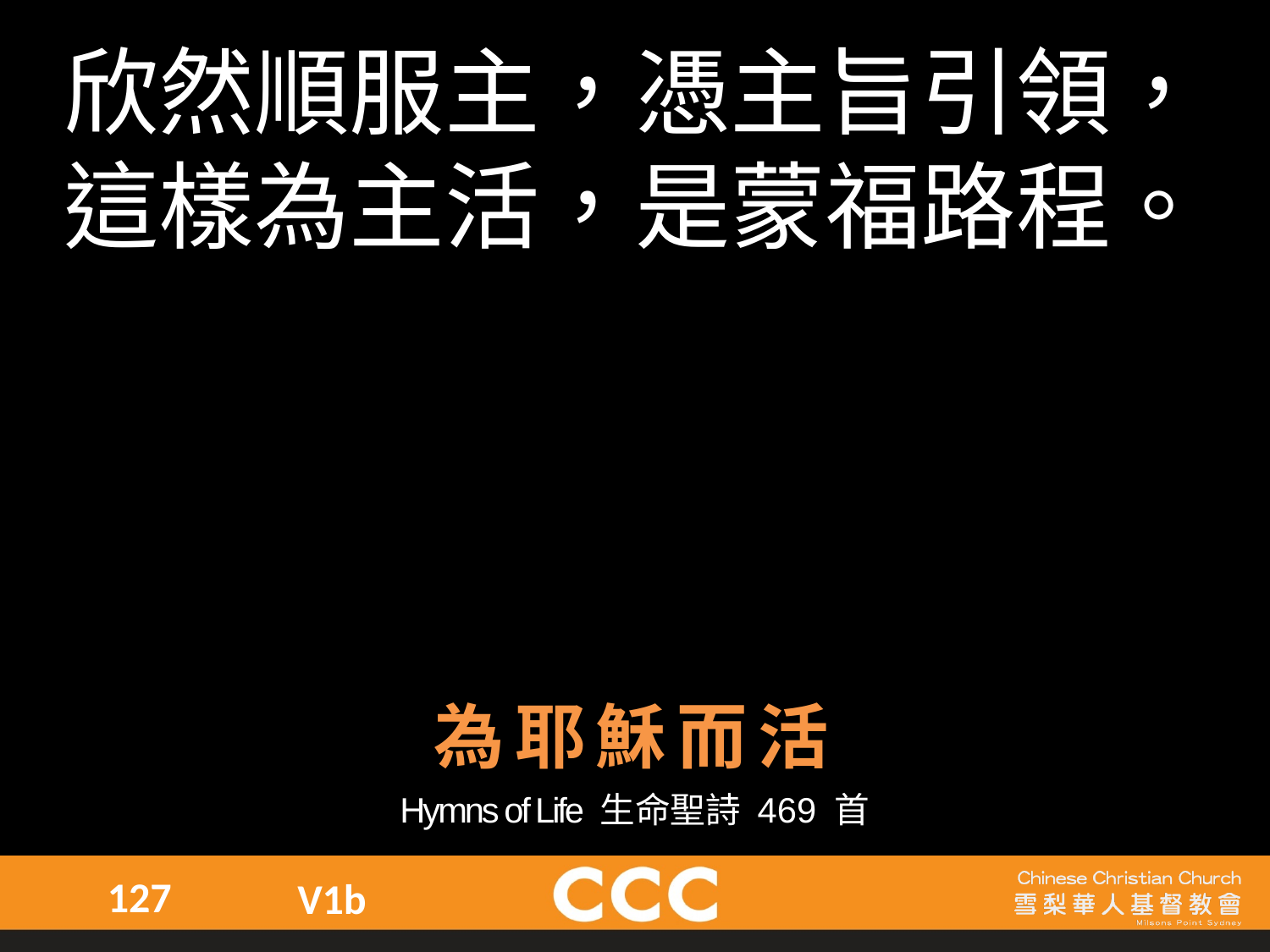

欣然順服主，憑主旨引領，
這樣為主活，是蒙福路程。
為耶穌而活
Hymns of Life 生命聖詩 469 首
127
V1b